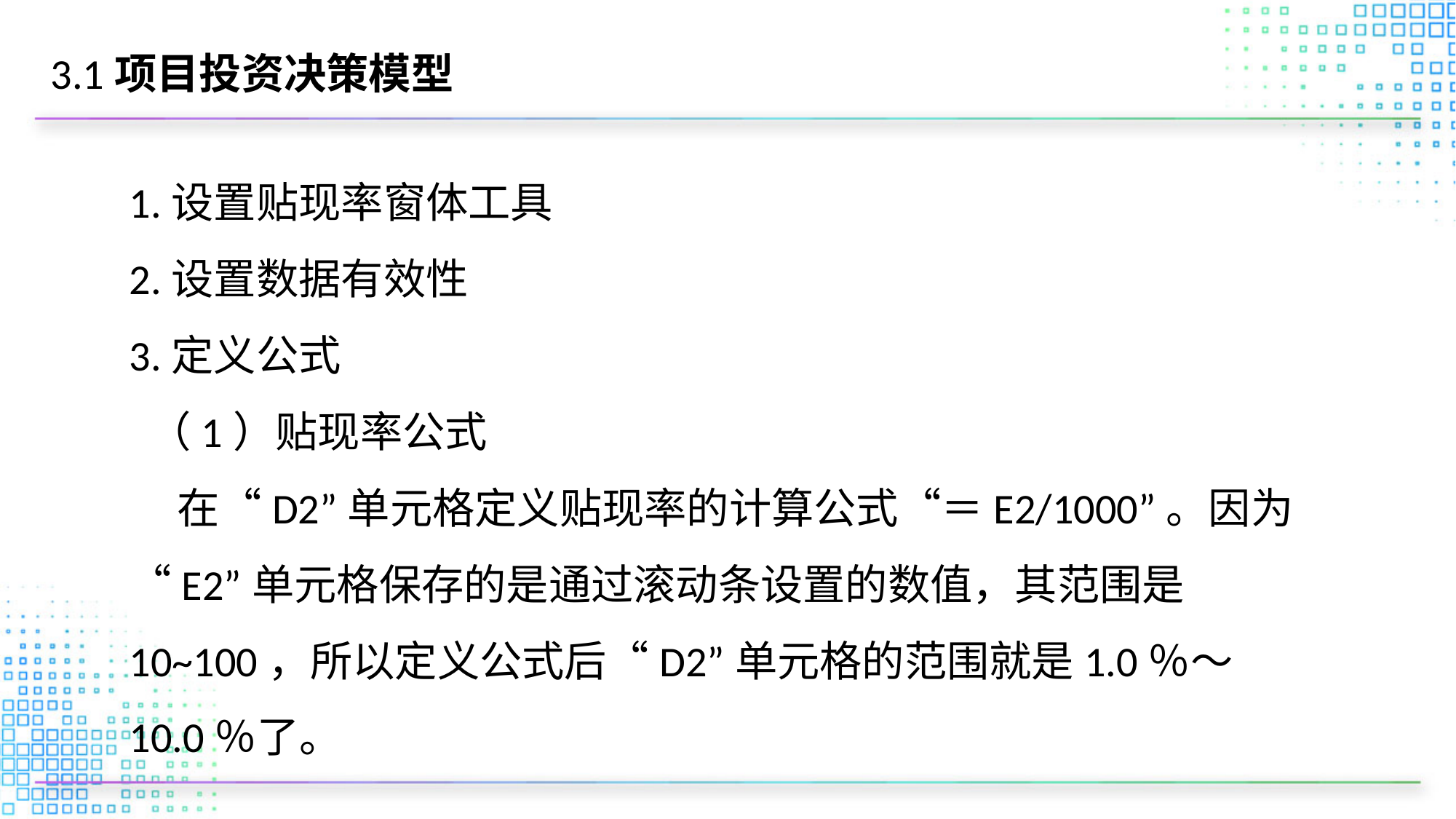

# 3.1项目投资决策模型
1.设置贴现率窗体工具
2.设置数据有效性
3.定义公式
 （1）贴现率公式
    在“D2”单元格定义贴现率的计算公式“＝E2/1000”。因为“E2”单元格保存的是通过滚动条设置的数值，其范围是10~100，所以定义公式后“D2”单元格的范围就是1.0％～10.0％了。